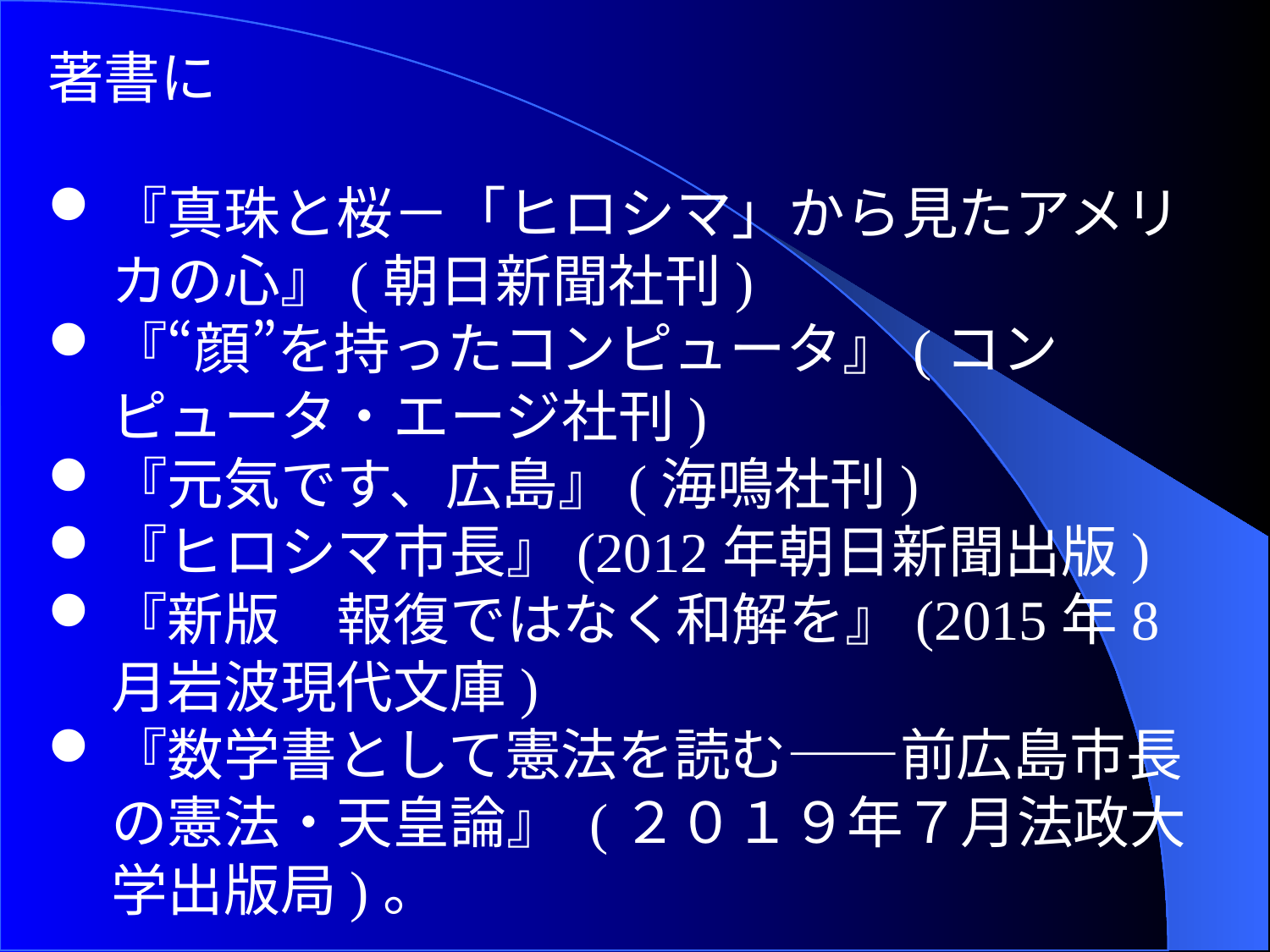

著書に

『真珠と桜－「ヒロシマ」から見たアメリカの心』(朝日新聞社刊)
『“顔”を持ったコンピュータ』(コンピュータ・エージ社刊)
『元気です、広島』(海鳴社刊)
『ヒロシマ市長』(2012年朝日新聞出版)
『新版　報復ではなく和解を』(2015年8月岩波現代文庫)
『数学書として憲法を読む――前広島市長の憲法・天皇論』 (２０１９年７月法政大学出版局)。